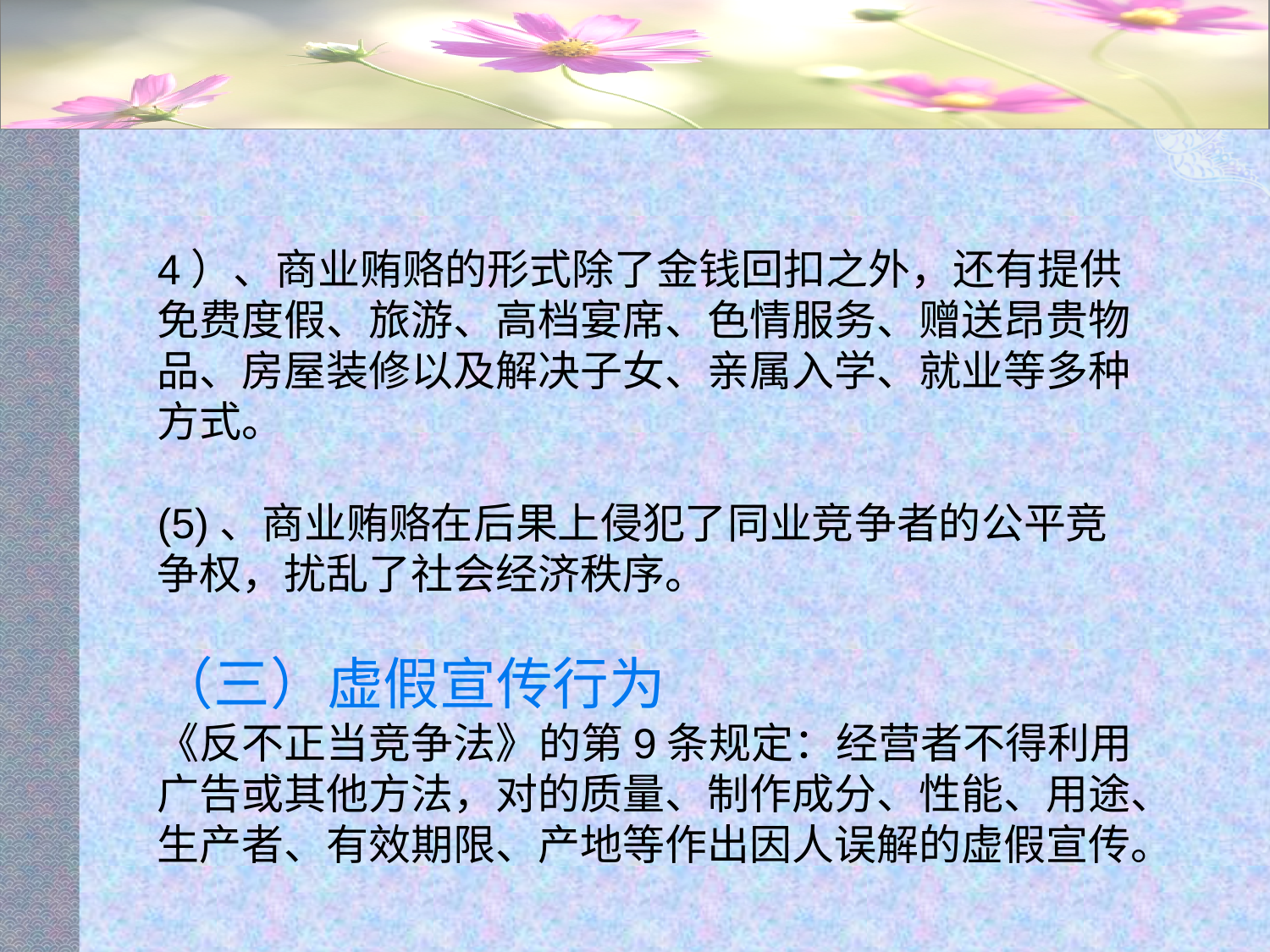

#
4）、商业贿赂的形式除了金钱回扣之外，还有提供免费度假、旅游、高档宴席、色情服务、赠送昂贵物品、房屋装修以及解决子女、亲属入学、就业等多种方式。

(5)、商业贿赂在后果上侵犯了同业竞争者的公平竞争权，扰乱了社会经济秩序。

（三）虚假宣传行为
《反不正当竞争法》的第9条规定：经营者不得利用广告或其他方法，对的质量、制作成分、性能、用途、生产者、有效期限、产地等作出因人误解的虚假宣传。